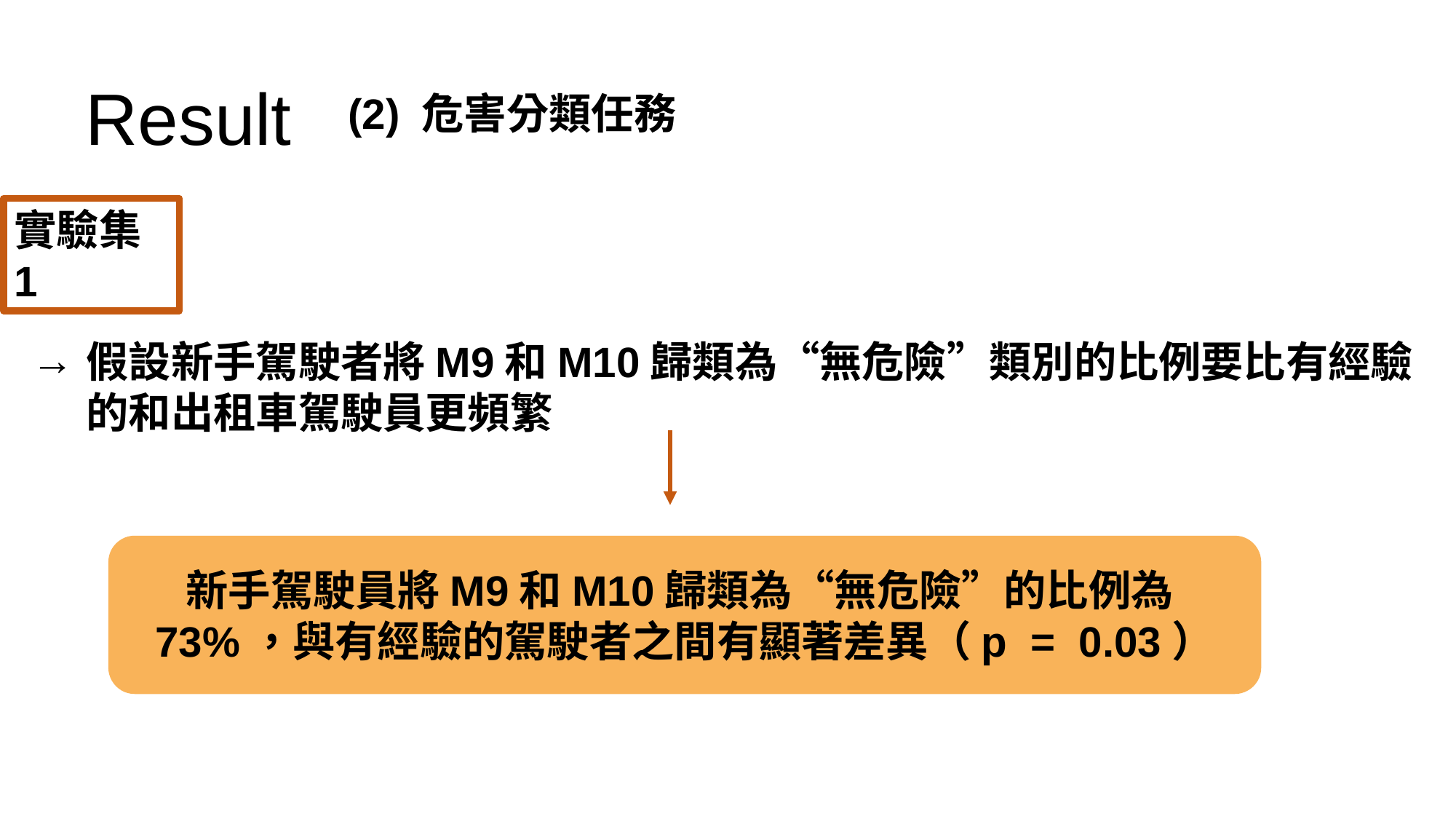

Result
(2) 危害分類任務
實驗集1
假設新手駕駛者將M9和M10歸類為“無危險”類別的比例要比有經驗的和出租車駕駛員更頻繁
新手駕駛員將M9和M10歸類為“無危險”的比例為73%，與有經驗的駕駛者之間有顯著差異（p  =  0.03）